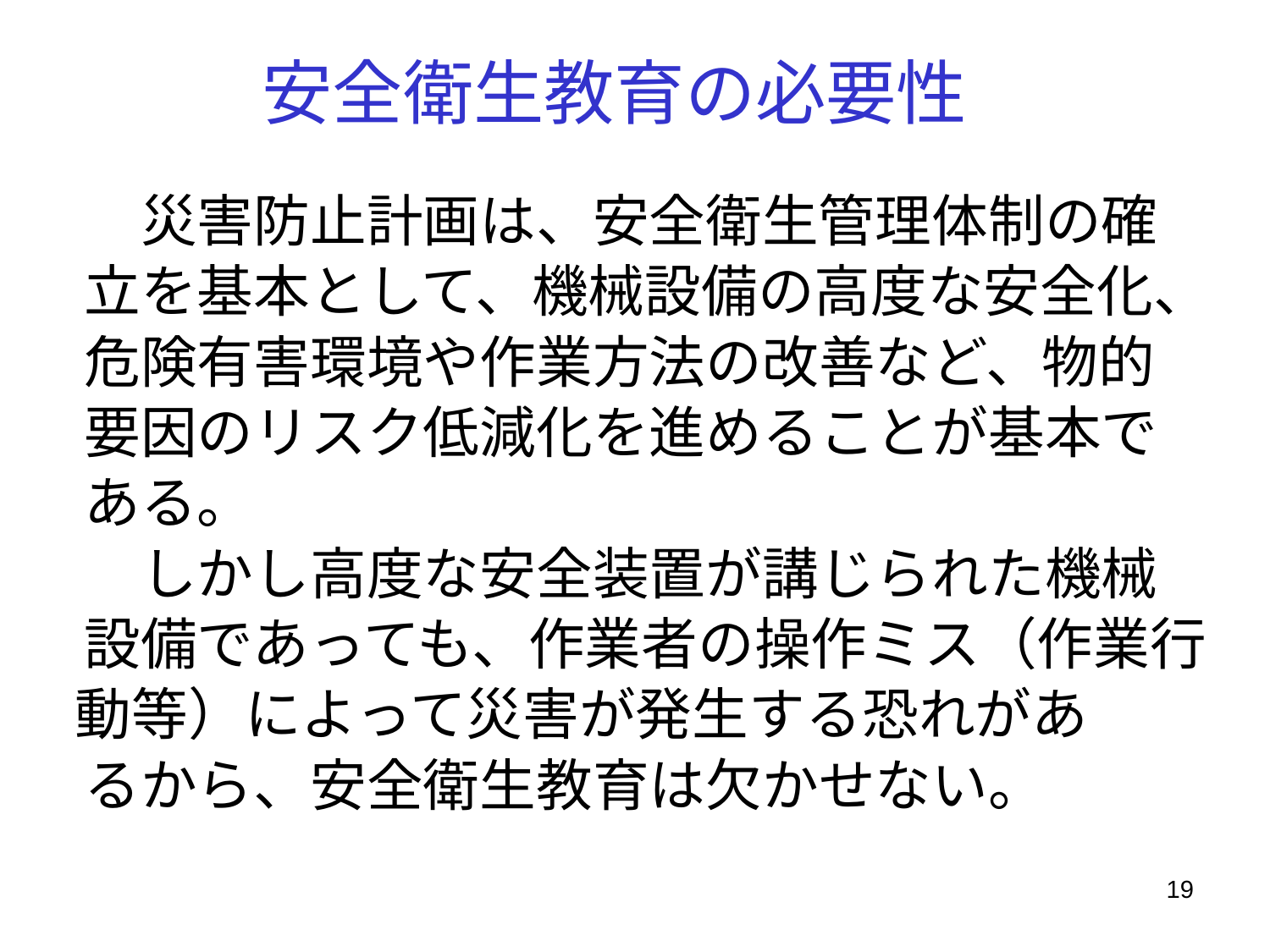

安全衛生教育の必要性
　　災害防止計画は、安全衛生管理体制の確
　立を基本として、機械設備の高度な安全化、
　危険有害環境や作業方法の改善など、物的
　要因のリスク低減化を進めることが基本で
　ある。
　　しかし高度な安全装置が講じられた機械
　設備であっても、作業者の操作ミス（作業行動等）によって災害が発生する恐れがあ
　るから、安全衛生教育は欠かせない。
19